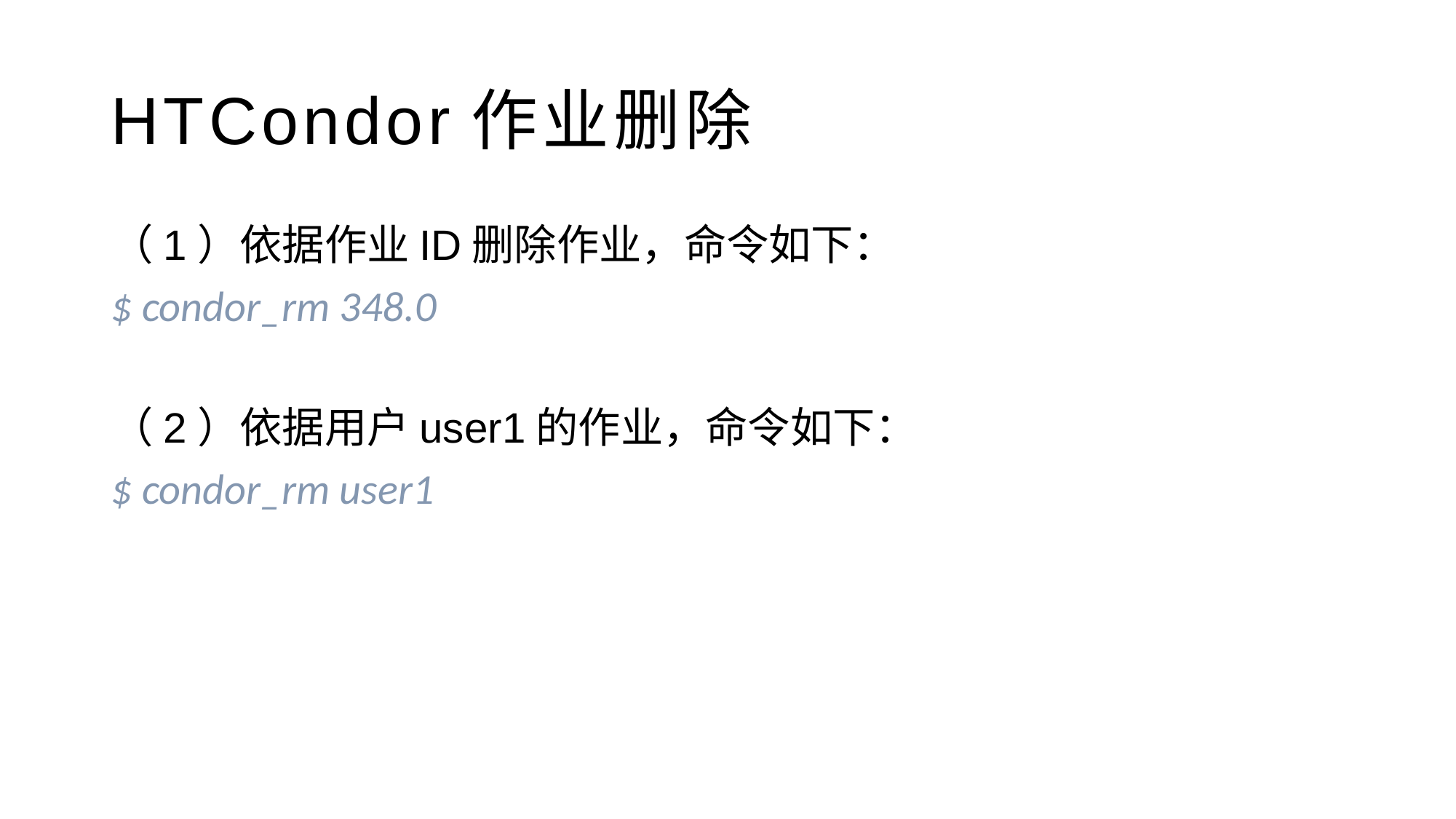

# HTCondor作业删除
（1）依据作业ID删除作业，命令如下：
$ condor_rm 348.0

（2）依据用户user1的作业，命令如下：
$ condor_rm user1